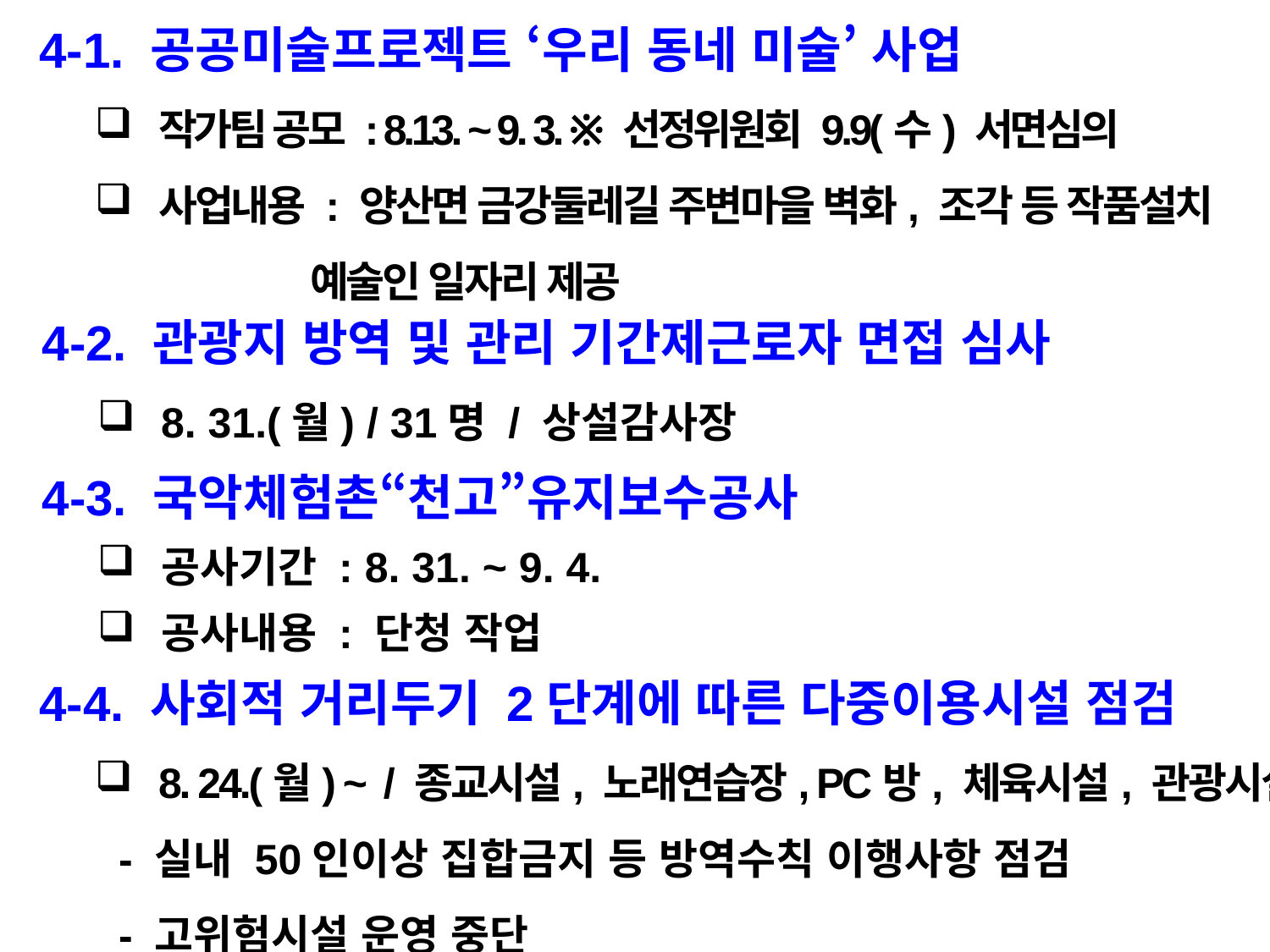

4-1. 공공미술프로젝트 ‘우리 동네 미술’ 사업
작가팀 공모 : 8.13. ~ 9. 3. ※ 선정위원회 9.9(수) 서면심의
사업내용 : 양산면 금강둘레길 주변마을 벽화, 조각 등 작품설치
                      예술인 일자리 제공
4-2. 관광지 방역 및 관리 기간제근로자 면접 심사
8. 31.(월) / 31명 / 상설감사장
4-3. 국악체험촌“천고”유지보수공사
공사기간 : 8. 31. ~ 9. 4.
공사내용 : 단청 작업

4-4. 사회적 거리두기 2단계에 따른 다중이용시설 점검
8. 24.(월) ~  / 종교시설, 노래연습장, PC방, 체육시설, 관광시설 등
  - 실내 50인이상 집합금지 등 방역수칙 이행사항 점검
  - 고위험시설 운영 중단